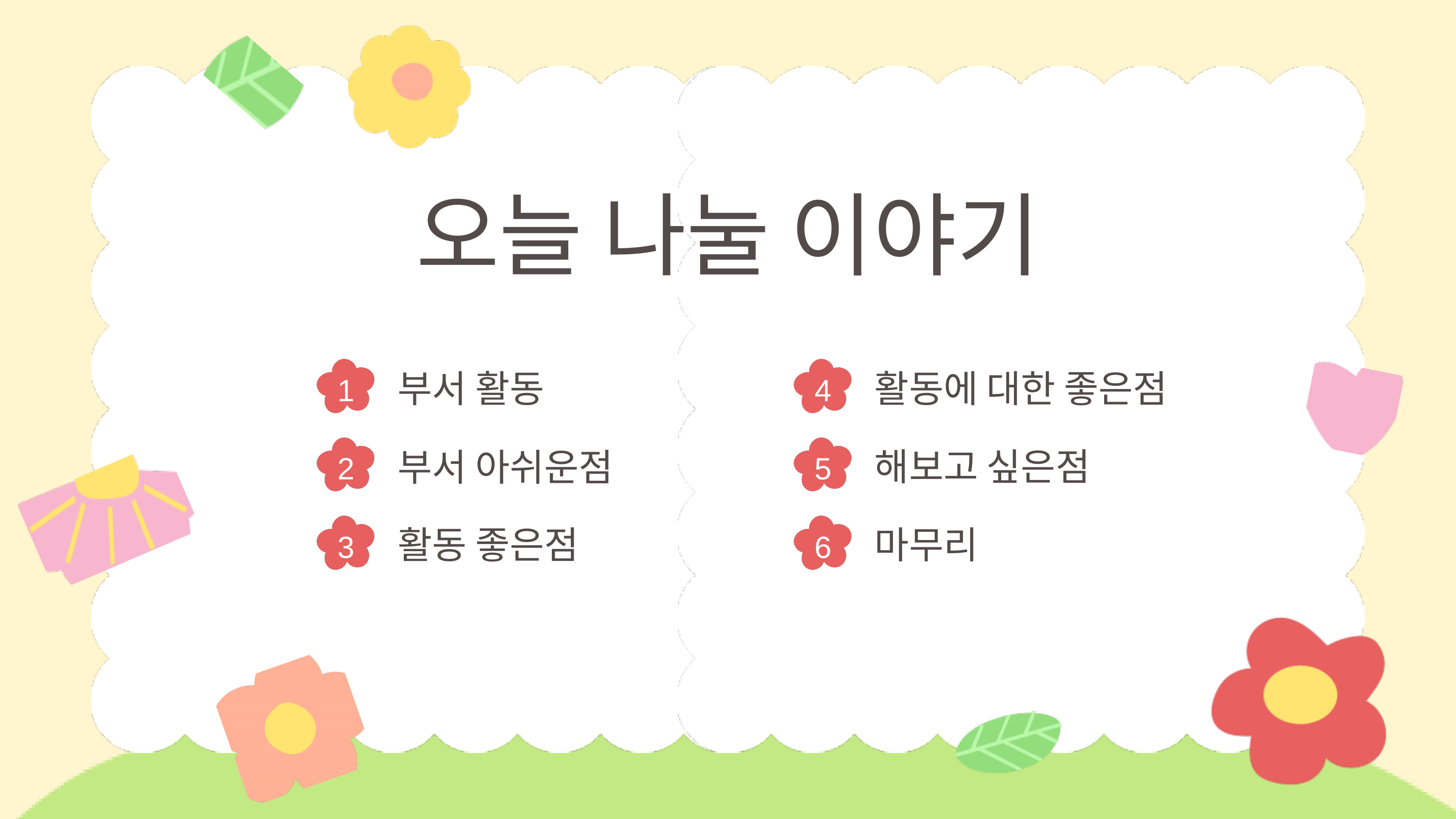

오늘 나눌 이야기
부서 활동
활동에 대한 좋은점

1

4

해보고 싶은점
부서 아쉬운점

2

5

활동 좋은점
마무리

3

6